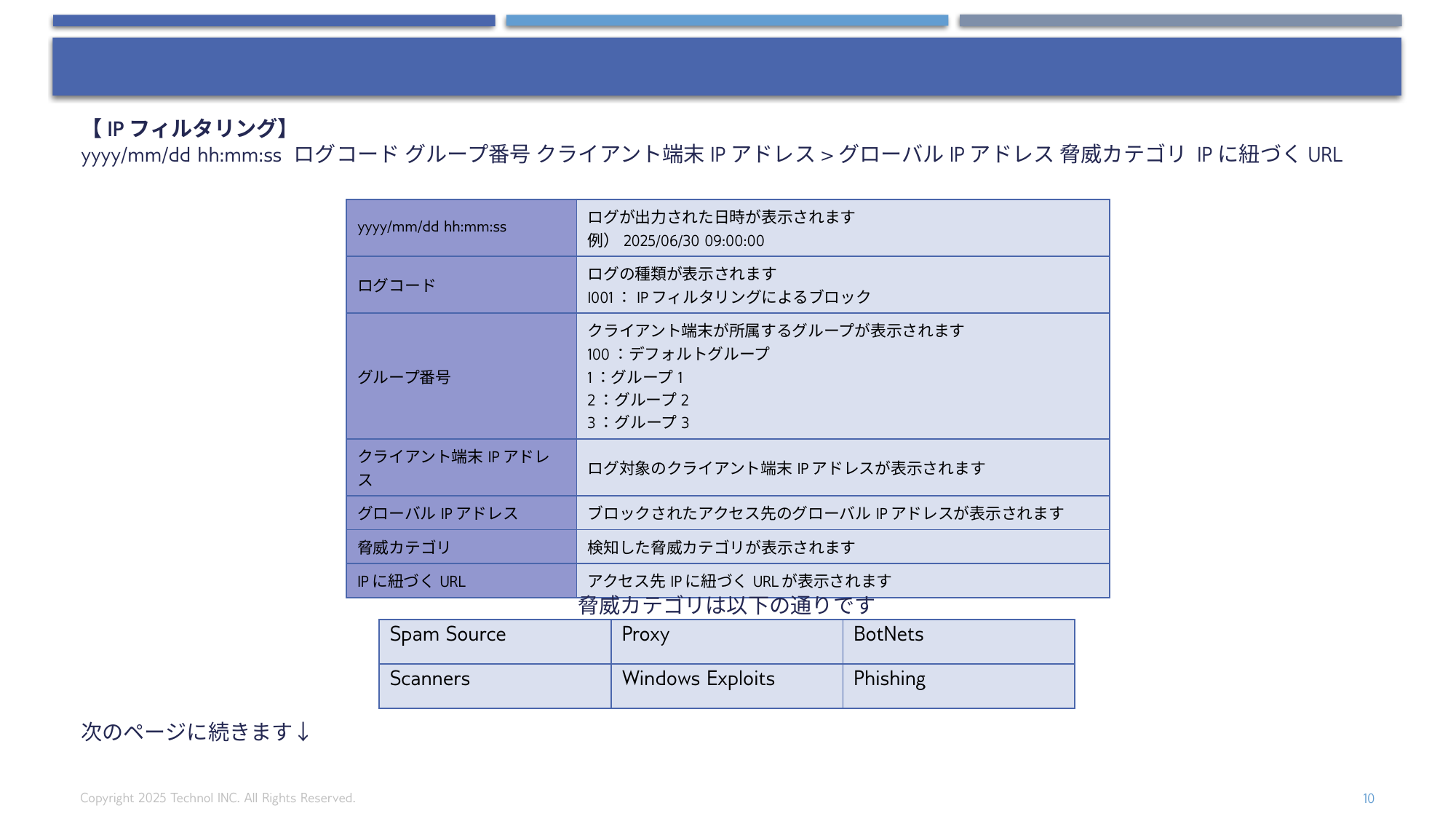

#
【IPフィルタリング】
yyyy/mm/dd hh:mm:ss ログコード グループ番号 クライアント端末IPアドレス>グローバルIPアドレス 脅威カテゴリ IPに紐づくURL
| yyyy/mm/dd hh:mm:ss | ログが出力された日時が表示されます　 例）2025/06/30 09:00:00 |
| --- | --- |
| ログコード | ログの種類が表示されます I001：IPフィルタリングによるブロック |
| グループ番号 | クライアント端末が所属するグループが表示されます 100：デフォルトグループ 1：グループ1 2：グループ2 3：グループ3 |
| クライアント端末IPアドレス | ログ対象のクライアント端末IPアドレスが表示されます |
| グローバルIPアドレス | ブロックされたアクセス先のグローバルIPアドレスが表示されます |
| 脅威カテゴリ | 検知した脅威カテゴリが表示されます |
| IPに紐づくURL | アクセス先IPに紐づくURLが表示されます |
脅威カテゴリは以下の通りです
| Spam Source | Proxy | BotNets |
| --- | --- | --- |
| Scanners | Windows Exploits | Phishing |
次のページに続きます↓
Copyright 2025 Technol INC. All Rights Reserved.
10